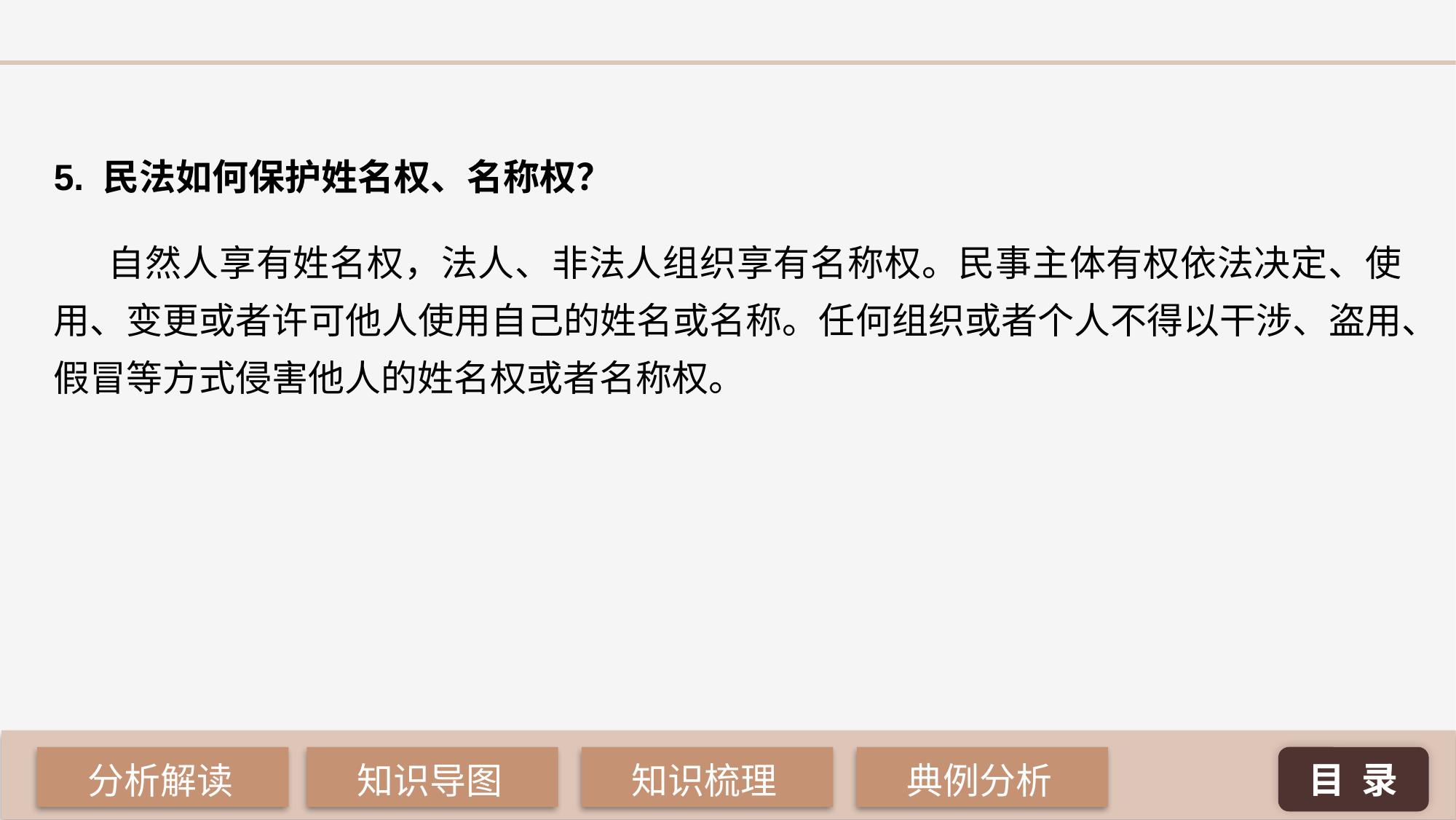

5. 民法如何保护姓名权、名称权？
自然人享有姓名权，法人、非法人组织享有名称权。民事主体有权依法决定、使用、变更或者许可他人使用自己的姓名或名称。任何组织或者个人不得以干涉、盗用、假冒等方式侵害他人的姓名权或者名称权。